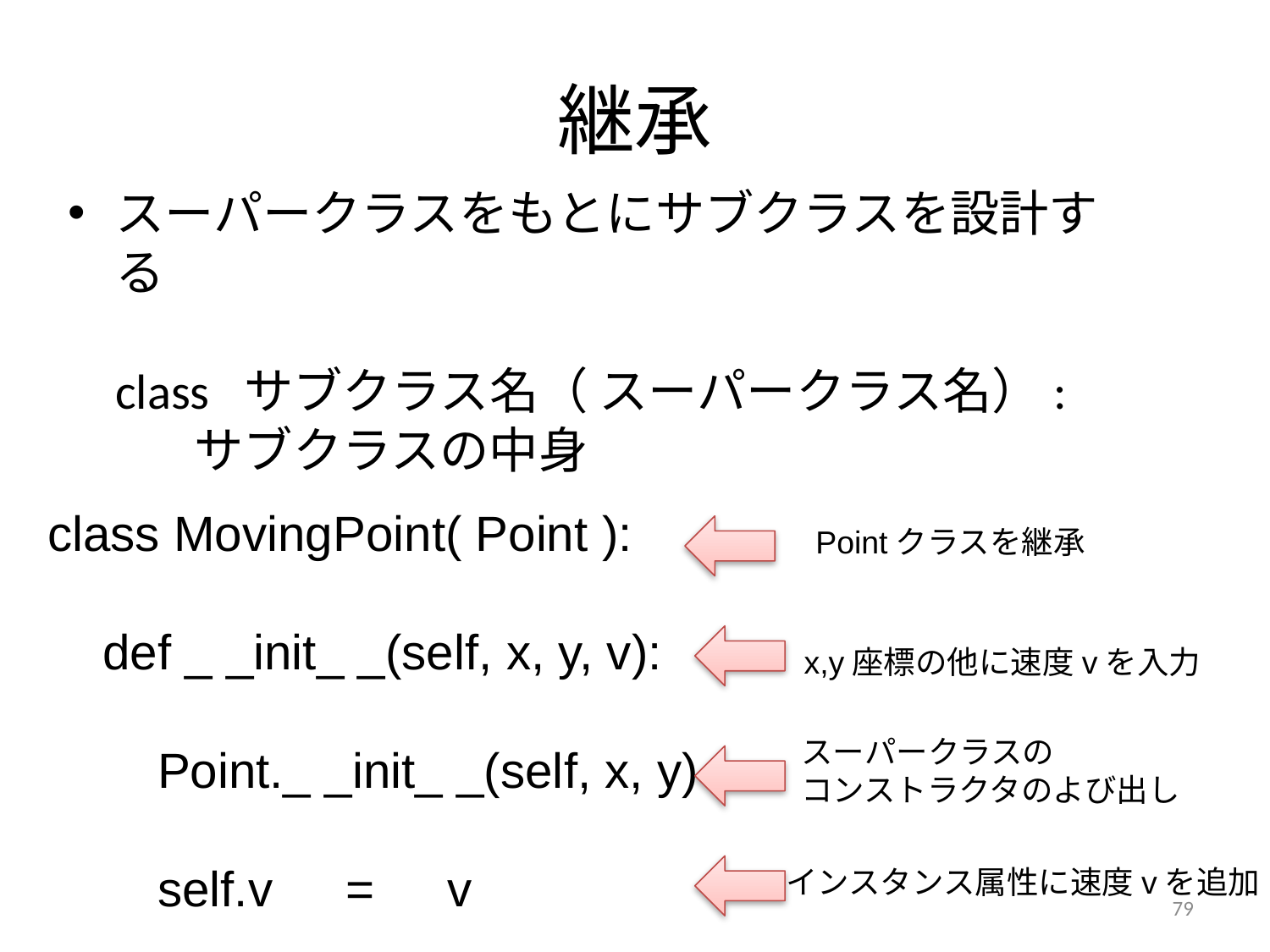

# 継承
スーパークラスをもとにサブクラスを設計する
class  サブクラス名（ スーパークラス名）:
      サブクラスの中身
class MovingPoint( Point ):
    def _ _init_ _(self, x, y, v):
        Point._ _init_ _(self, x, y)
        self.v　=　v

Pointクラスを継承

 x,y座標の他に速度vを入力
スーパークラスの
コンストラクタのよび出し

インスタンス属性に速度vを追加
79